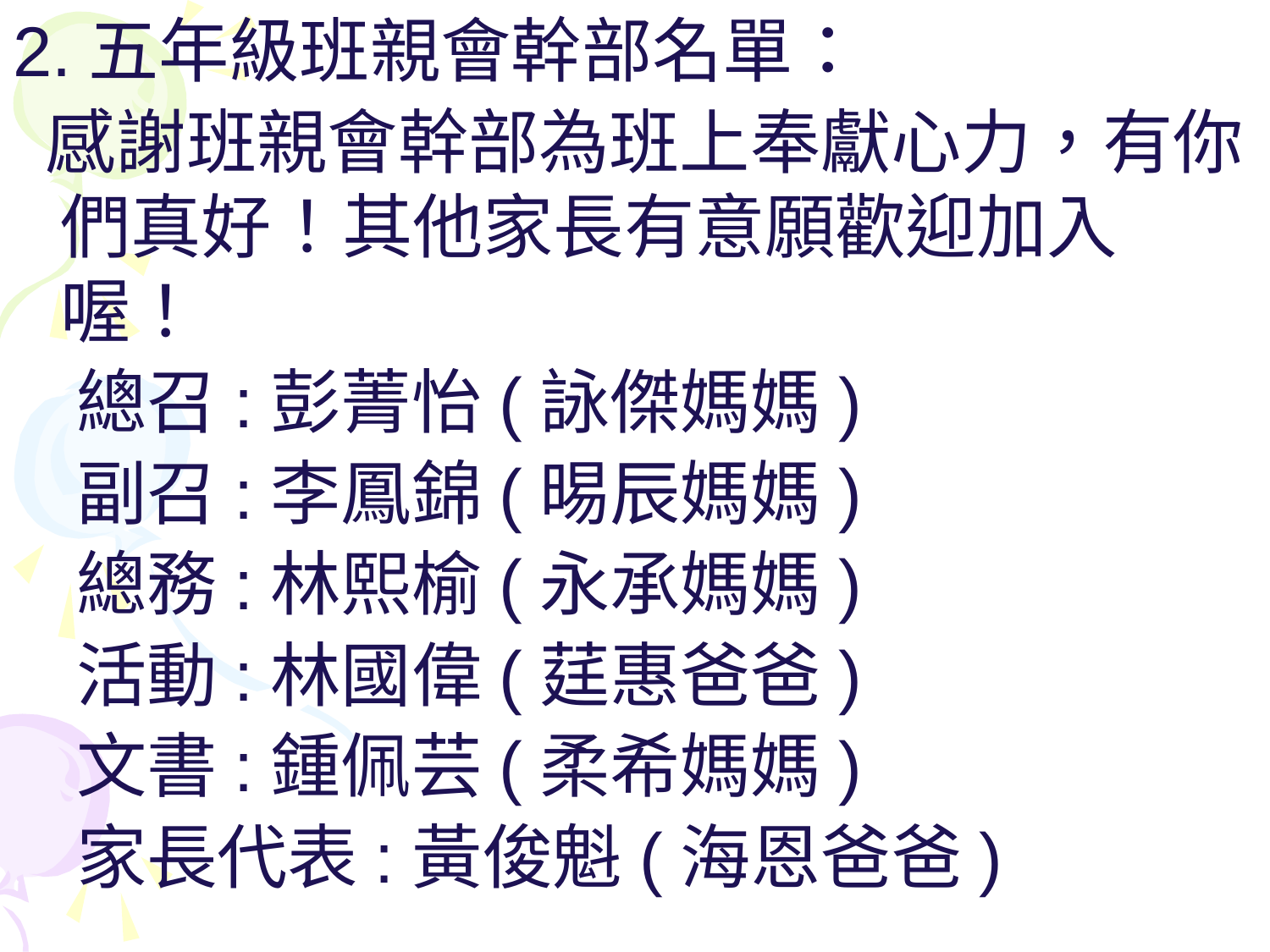

2.五年級班親會幹部名單：
 感謝班親會幹部為班上奉獻心力，有你們真好！其他家長有意願歡迎加入喔！
總召:彭菁怡(詠傑媽媽)
副召:李鳳錦(晹辰媽媽)
總務:林熙榆(永承媽媽)
活動:林國偉(莛惠爸爸)
文書:鍾佩芸(柔希媽媽)
家長代表:黃俊魁(海恩爸爸)